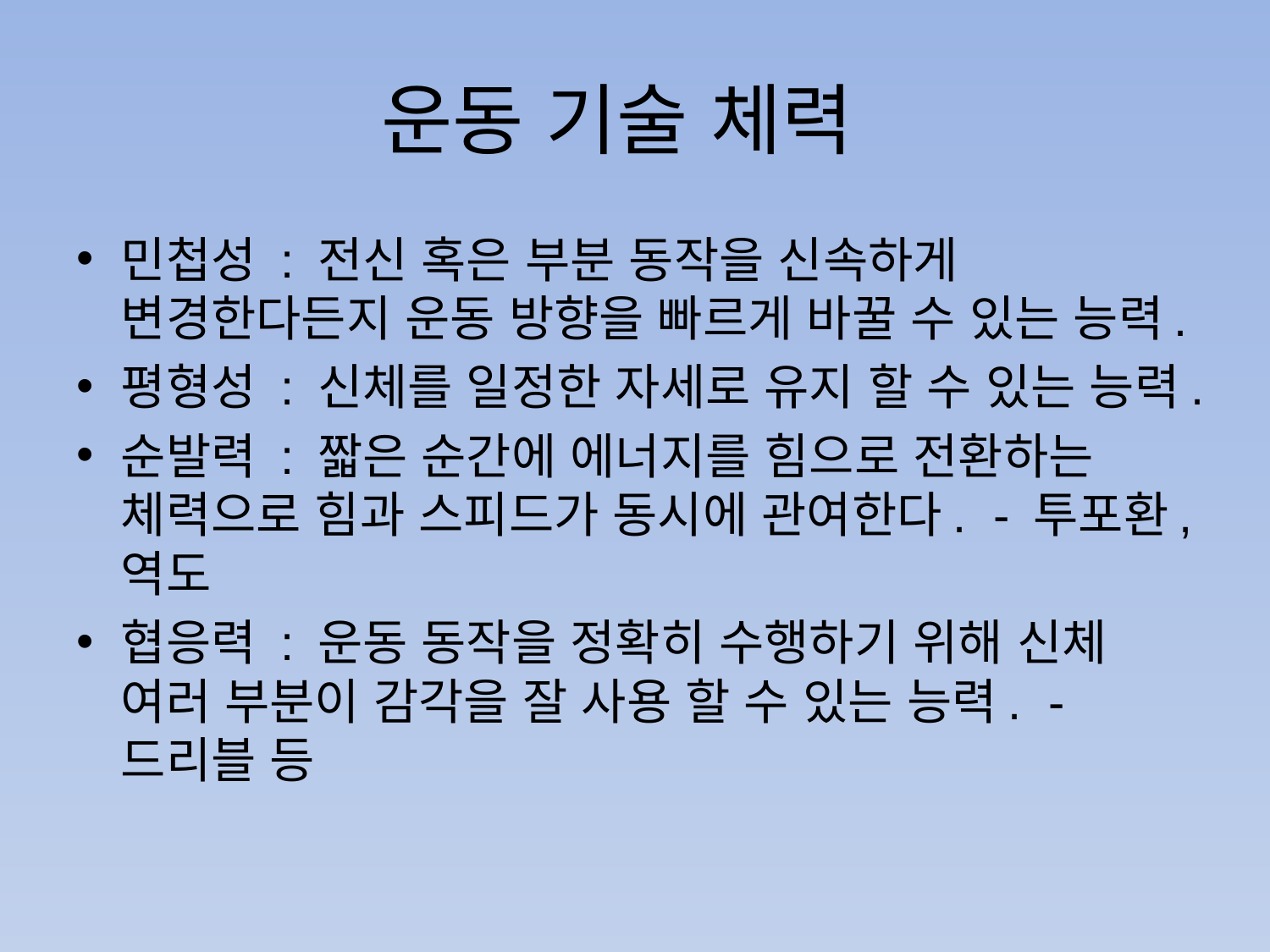

# 운동 기술 체력
민첩성 : 전신 혹은 부분 동작을 신속하게 변경한다든지 운동 방향을 빠르게 바꿀 수 있는 능력.
평형성 : 신체를 일정한 자세로 유지 할 수 있는 능력.
순발력 : 짧은 순간에 에너지를 힘으로 전환하는 체력으로 힘과 스피드가 동시에 관여한다.  - 투포환, 역도
협응력 : 운동 동작을 정확히 수행하기 위해 신체 여러 부분이 감각을 잘 사용 할 수 있는 능력.  -드리블 등